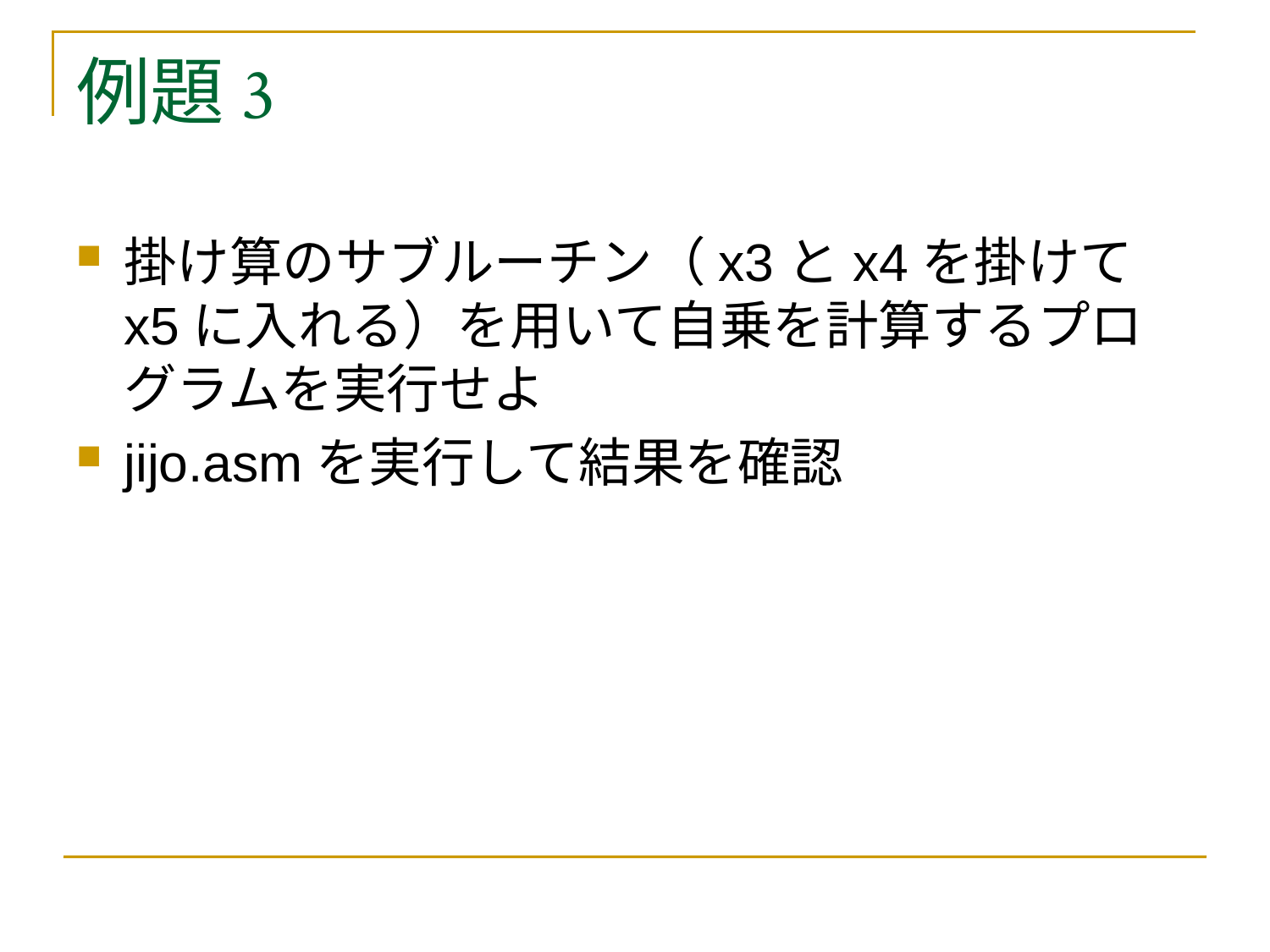

# 例題3
掛け算のサブルーチン（x3とx4を掛けてx5に入れる）を用いて自乗を計算するプログラムを実行せよ
jijo.asmを実行して結果を確認